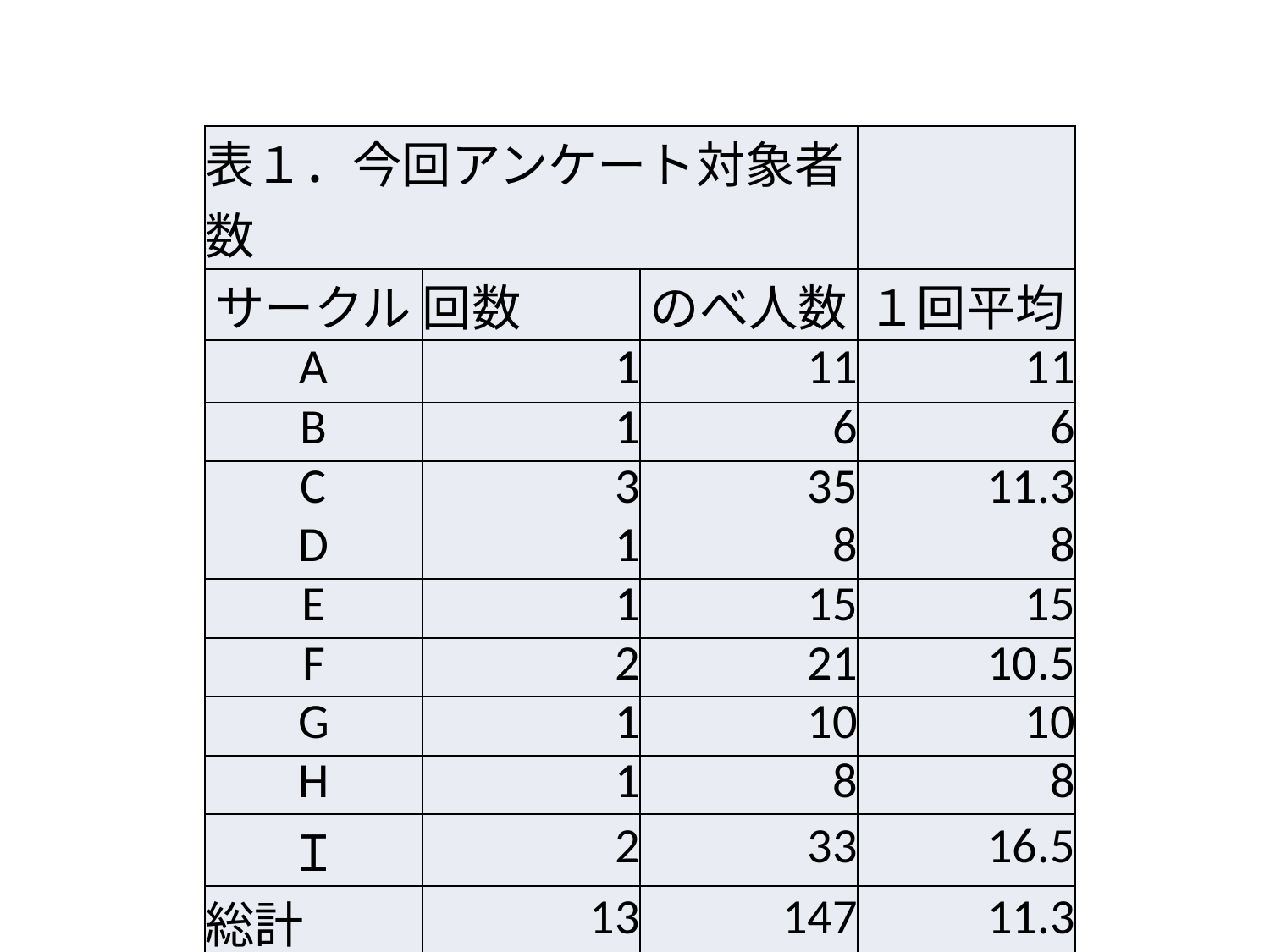

| 表１．今回アンケート対象者数 |  |  |  |
| --- | --- | --- | --- |
| サークル | 回数 | のべ人数 | １回平均 |
| A | 1 | 11 | 11 |
| B | 1 | 6 | 6 |
| C | 3 | 35 | 11.3 |
| D | 1 | 8 | 8 |
| E | 1 | 15 | 15 |
| F | 2 | 21 | 10.5 |
| G | 1 | 10 | 10 |
| H | 1 | 8 | 8 |
| Ｉ | 2 | 33 | 16.5 |
| 総計 | 13 | 147 | 11.3 |